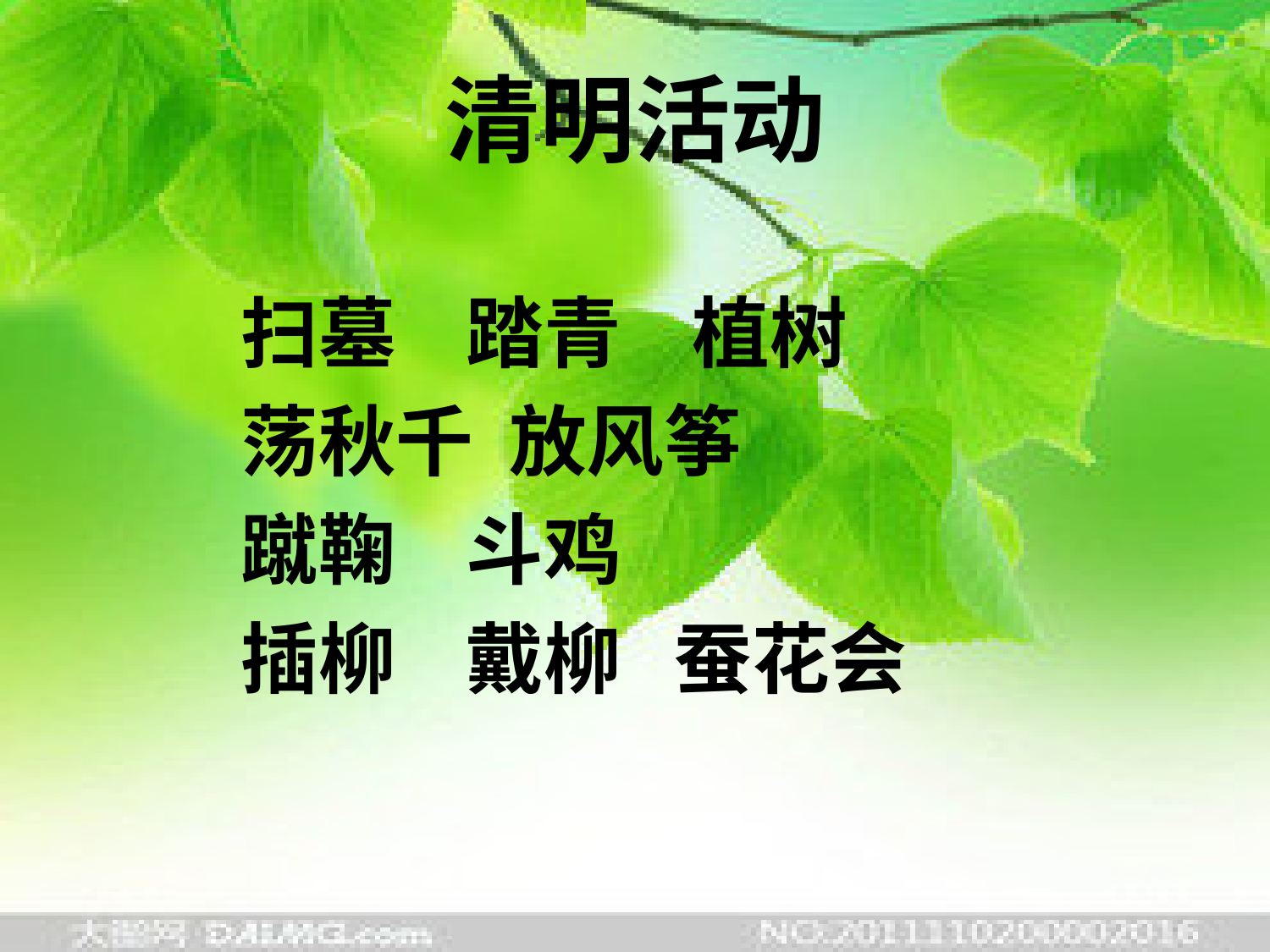

# 清明活动
扫墓    踏青    植树
荡秋千  放风筝
蹴鞠    斗鸡
插柳    戴柳   蚕花会